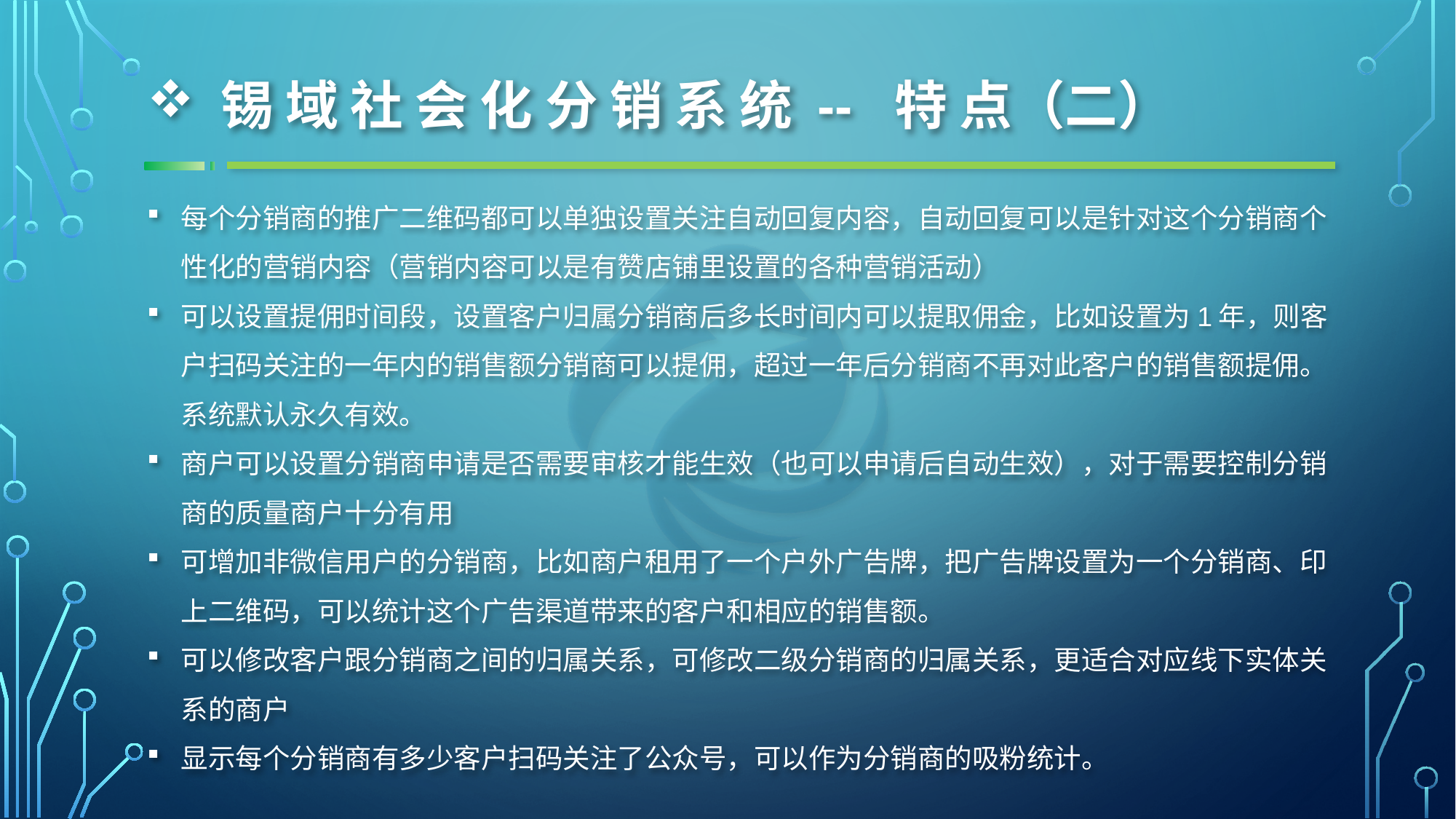

# 锡 域 社 会 化 分 销 系 统 --  特 点（二）
每个分销商的推广二维码都可以单独设置关注自动回复内容，自动回复可以是针对这个分销商个性化的营销内容（营销内容可以是有赞店铺里设置的各种营销活动）
可以设置提佣时间段，设置客户归属分销商后多长时间内可以提取佣金，比如设置为1年，则客户扫码关注的一年内的销售额分销商可以提佣，超过一年后分销商不再对此客户的销售额提佣。系统默认永久有效。
商户可以设置分销商申请是否需要审核才能生效（也可以申请后自动生效），对于需要控制分销商的质量商户十分有用
可增加非微信用户的分销商，比如商户租用了一个户外广告牌，把广告牌设置为一个分销商、印上二维码，可以统计这个广告渠道带来的客户和相应的销售额。
可以修改客户跟分销商之间的归属关系，可修改二级分销商的归属关系，更适合对应线下实体关系的商户
显示每个分销商有多少客户扫码关注了公众号，可以作为分销商的吸粉统计。